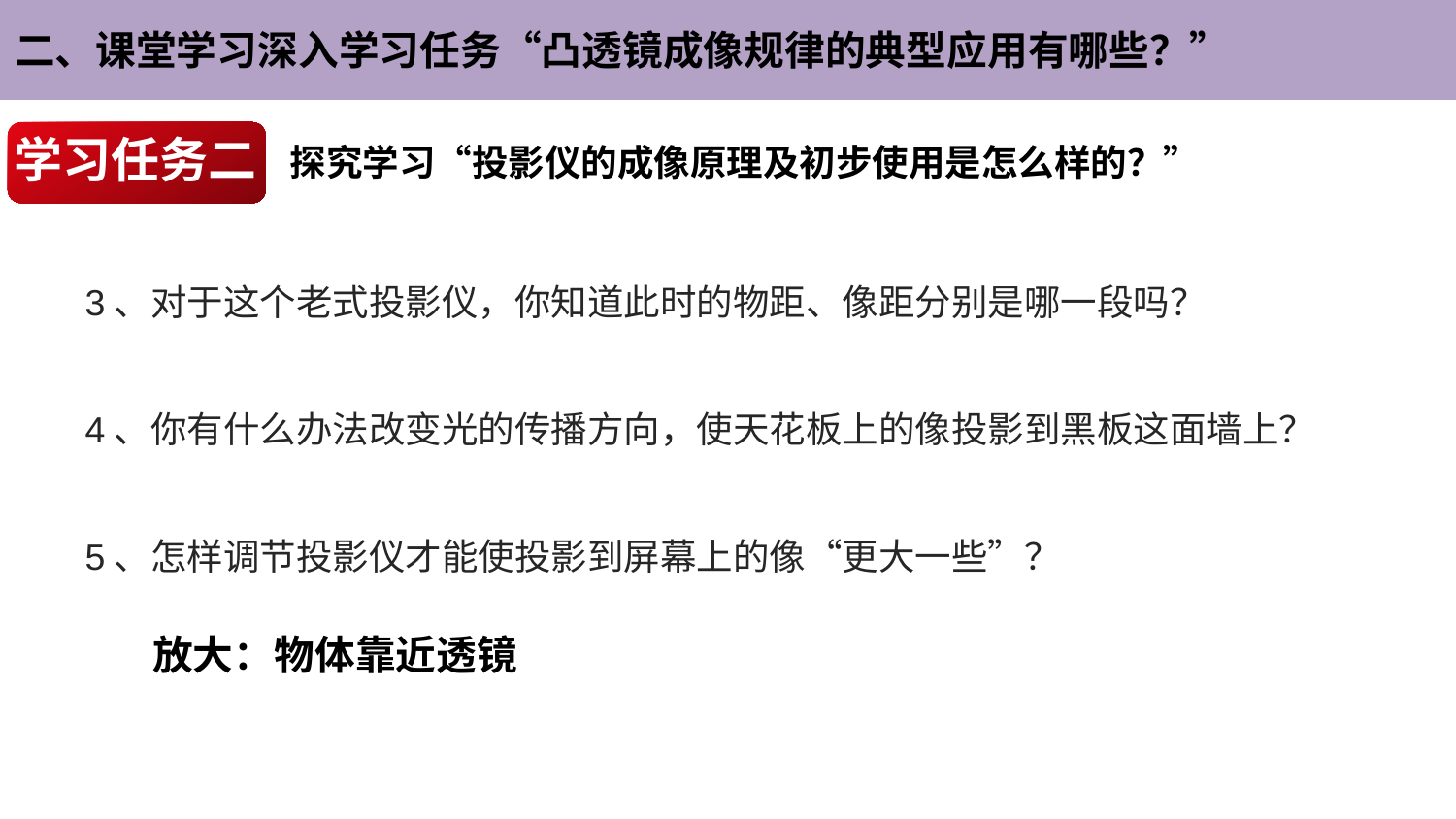

二、课堂学习深入学习任务“凸透镜成像规律的典型应用有哪些？”
学习任务二

  探究学习“投影仪的成像原理及初步使用是怎么样的？”
3、对于这个老式投影仪，你知道此时的物距、像距分别是哪一段吗？
4、你有什么办法改变光的传播方向，使天花板上的像投影到黑板这面墙上？
5、怎样调节投影仪才能使投影到屏幕上的像“更大一些”？
放大：物体靠近透镜